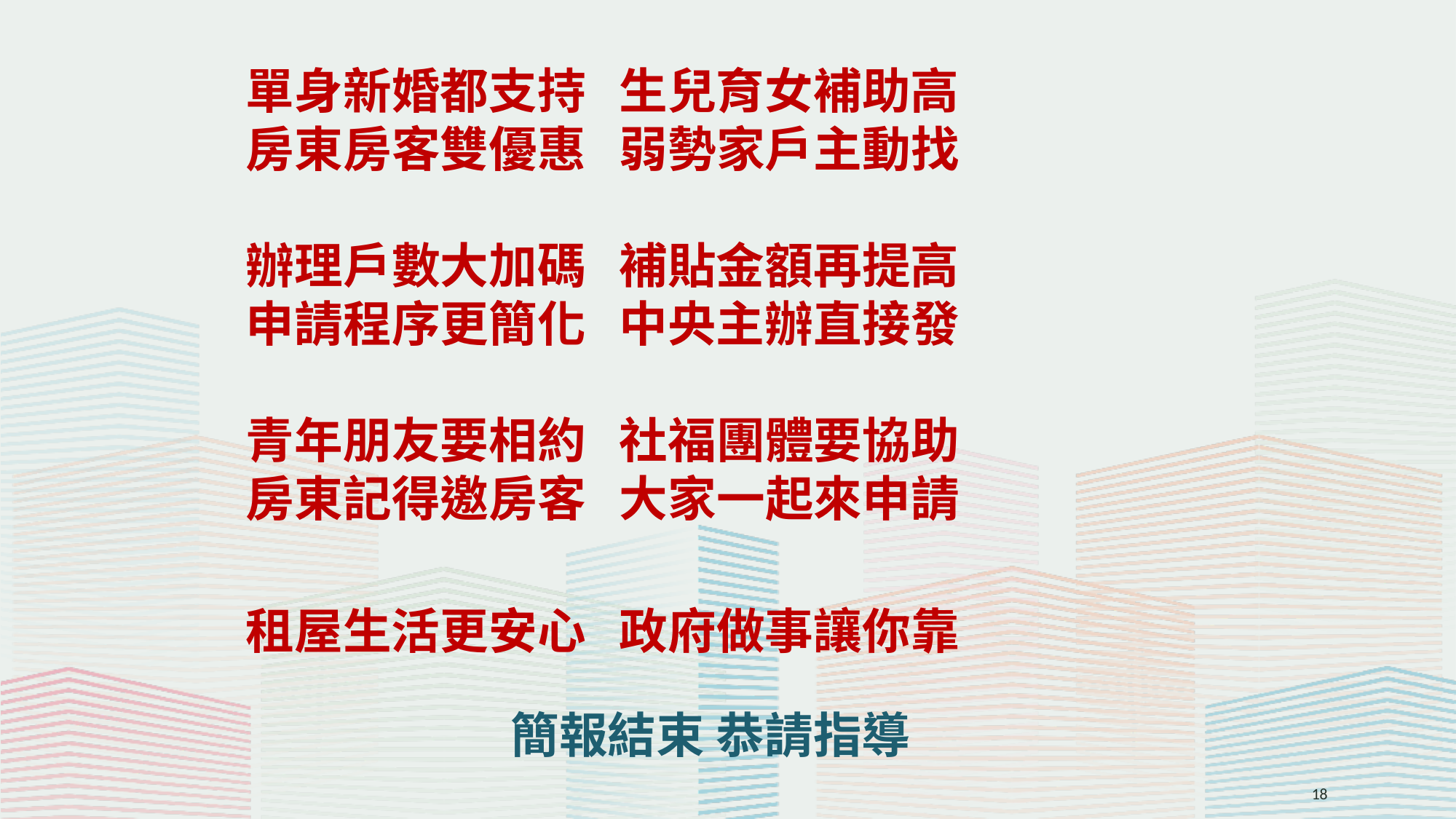

單身新婚都支持   生兒育女補助高
房東房客雙優惠   弱勢家戶主動找

辦理戶數大加碼   補貼金額再提高
申請程序更簡化   中央主辦直接發

青年朋友要相約   社福團體要協助
房東記得邀房客   大家一起來申請

租屋生活更安心   政府做事讓你靠
簡報結束 恭請指導
18